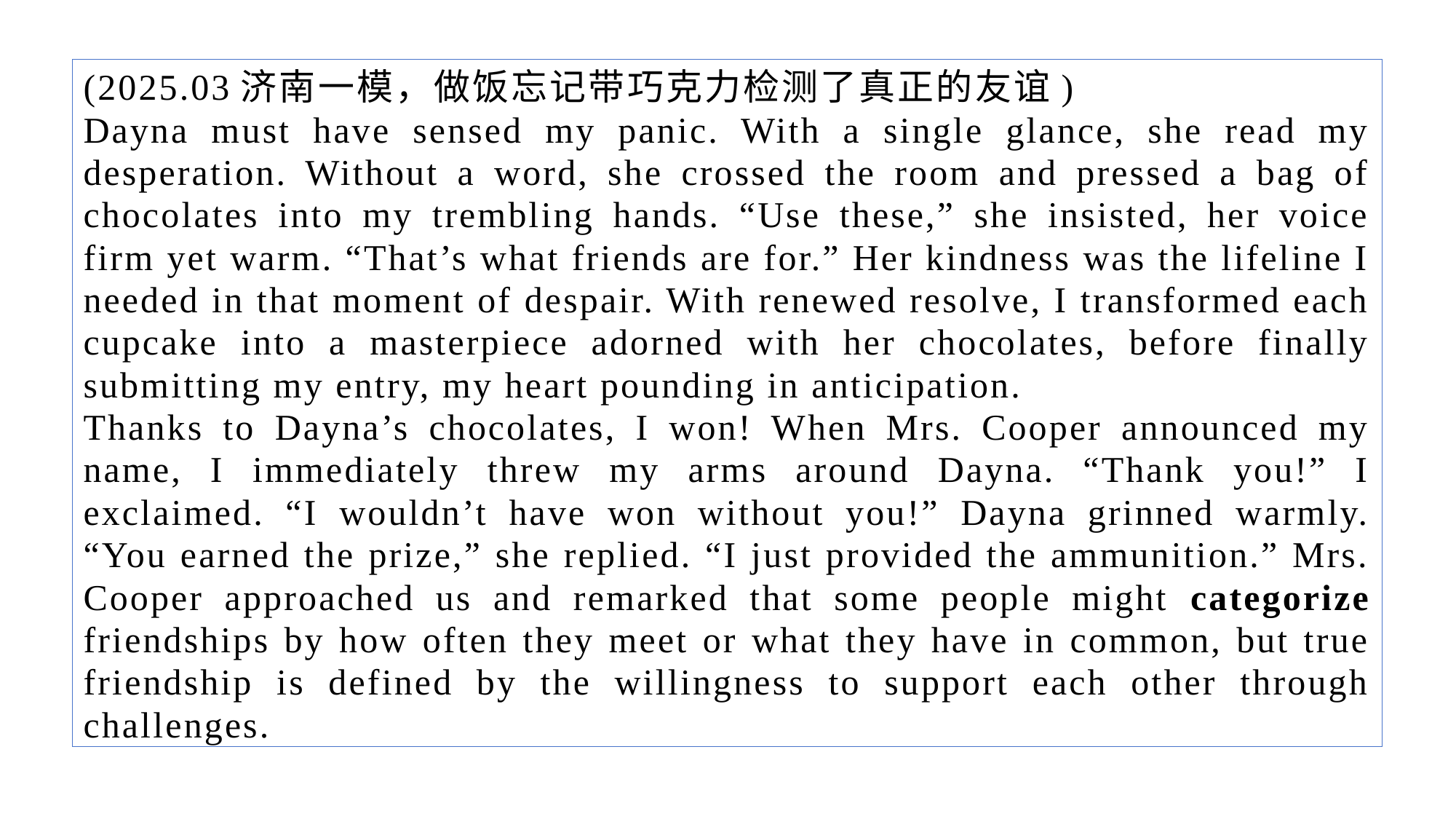

(2025.03济南一模，做饭忘记带巧克力检测了真正的友谊)
Dayna must have sensed my panic. With a single glance, she read my desperation. Without a word, she crossed the room and pressed a bag of chocolates into my trembling hands. “Use these,” she insisted, her voice firm yet warm. “That’s what friends are for.” Her kindness was the lifeline I needed in that moment of despair. With renewed resolve, I transformed each cupcake into a masterpiece adorned with her chocolates, before finally submitting my entry, my heart pounding in anticipation.
Thanks to Dayna’s chocolates, I won! When Mrs. Cooper announced my name, I immediately threw my arms around Dayna. “Thank you!” I exclaimed. “I wouldn’t have won without you!” Dayna grinned warmly. “You earned the prize,” she replied. “I just provided the ammunition.” Mrs. Cooper approached us and remarked that some people might categorize friendships by how often they meet or what they have in common, but true friendship is defined by the willingness to support each other through challenges.